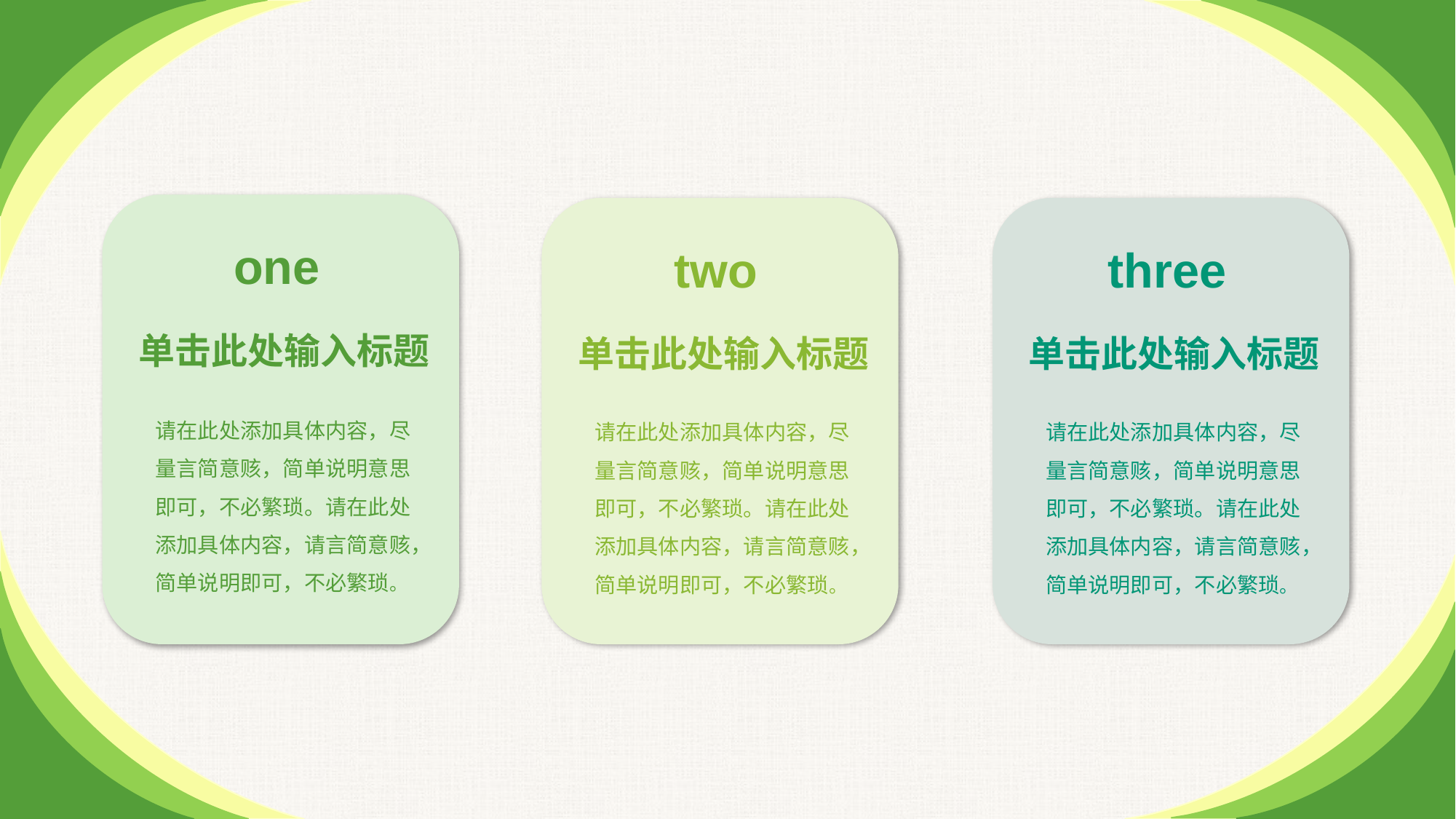

one
单击此处输入标题

请在此处添加具体内容，尽量言简意赅，简单说明意思即可，不必繁琐。请在此处添加具体内容，请言简意赅，简单说明即可，不必繁琐。

two
单击此处输入标题

请在此处添加具体内容，尽量言简意赅，简单说明意思即可，不必繁琐。请在此处添加具体内容，请言简意赅，简单说明即可，不必繁琐。

three
单击此处输入标题

请在此处添加具体内容，尽量言简意赅，简单说明意思即可，不必繁琐。请在此处添加具体内容，请言简意赅，简单说明即可，不必繁琐。